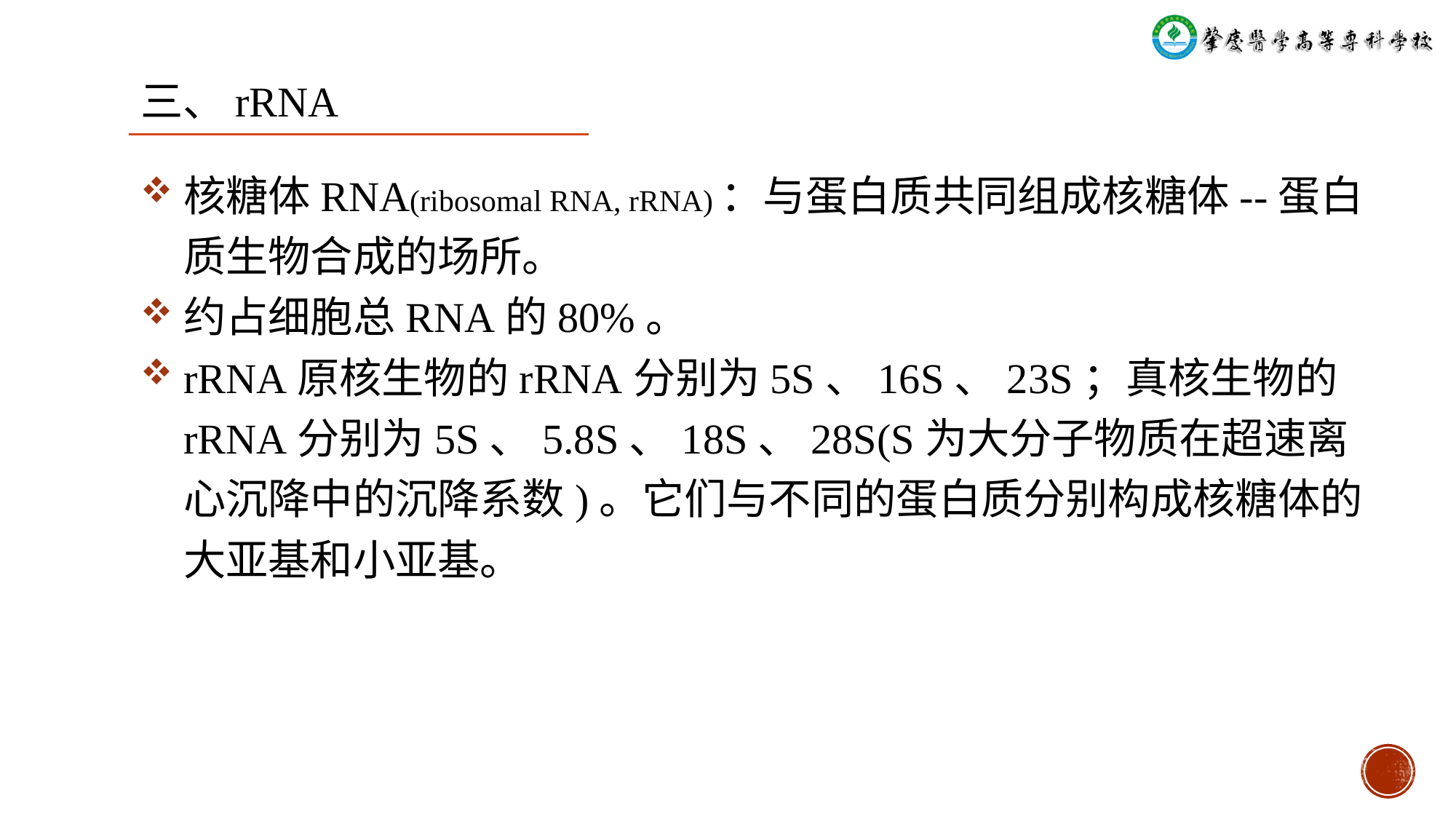

三、rRNA
核糖体RNA(ribosomal RNA, rRNA)：与蛋白质共同组成核糖体--蛋白质生物合成的场所。
约占细胞总RNA的80%。
rRNA原核生物的rRNA分别为5S、16S、23S；真核生物的rRNA分别为5S、5.8S、18S、28S(S为大分子物质在超速离心沉降中的沉降系数)。它们与不同的蛋白质分别构成核糖体的大亚基和小亚基。